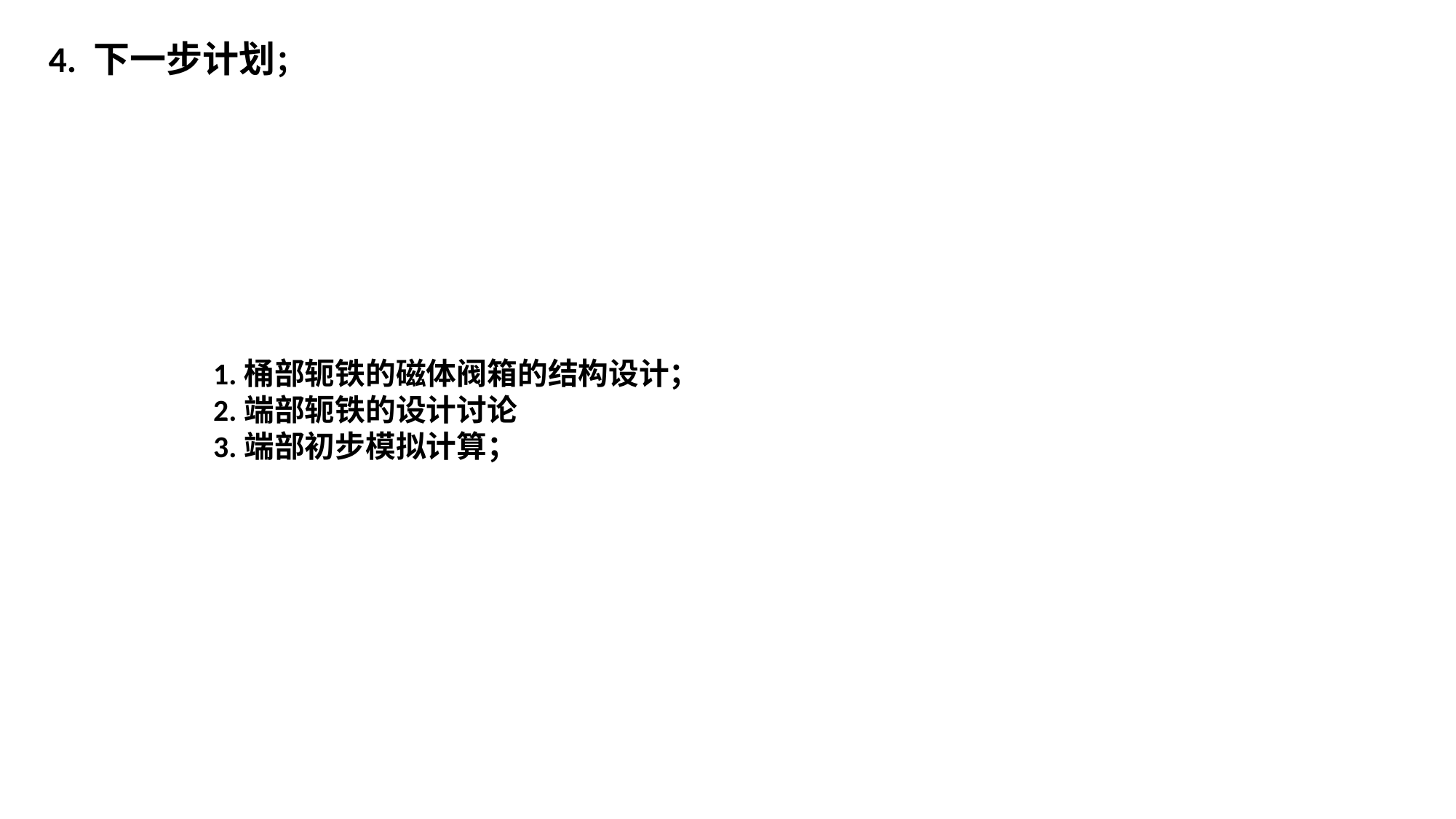

4. 下一步计划；
1.桶部轭铁的磁体阀箱的结构设计；
2.端部轭铁的设计讨论
3.端部初步模拟计算；